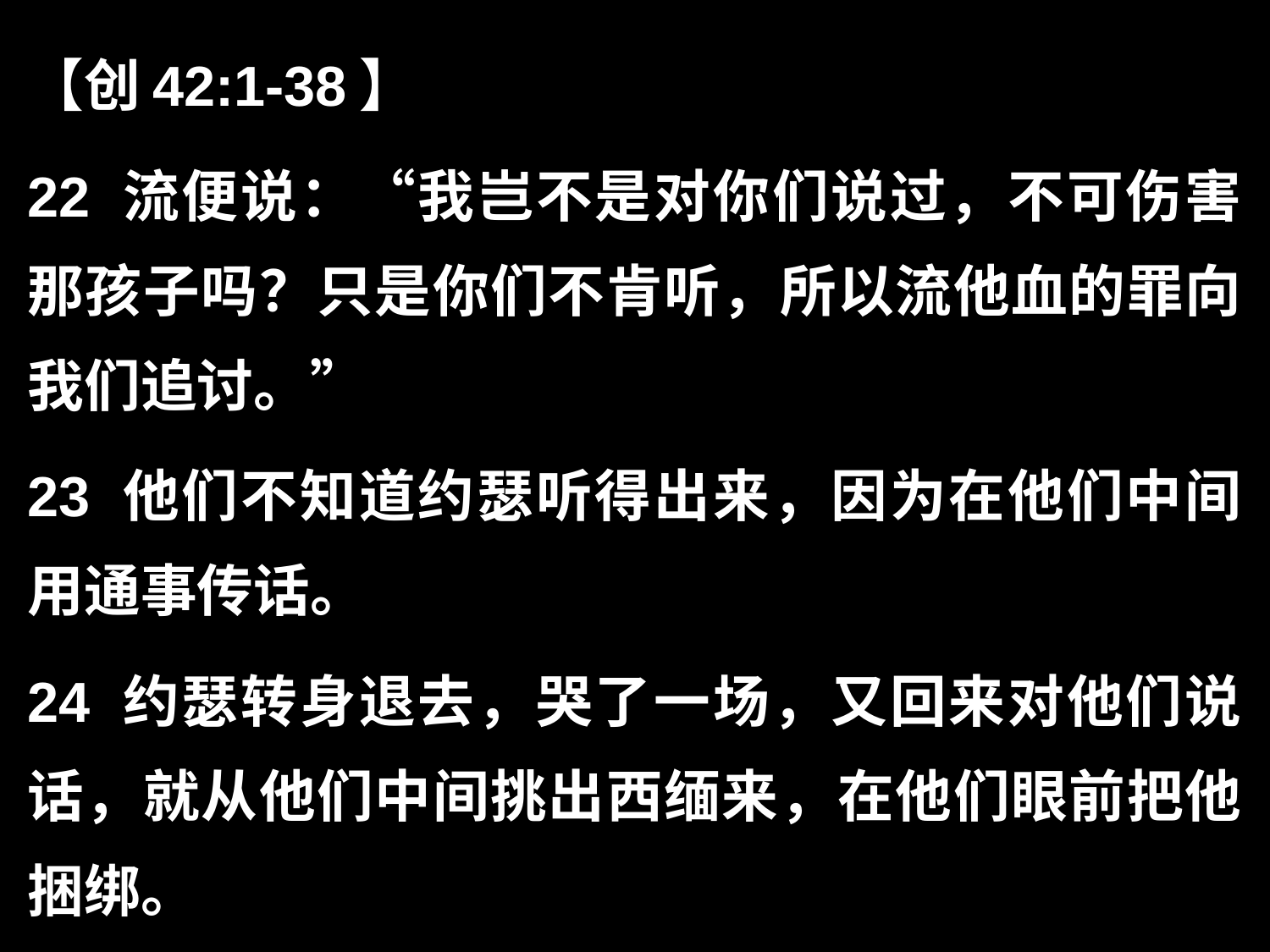

【创42:1-38】
22 流便说：“我岂不是对你们说过，不可伤害那孩子吗？只是你们不肯听，所以流他血的罪向我们追讨。”
23 他们不知道约瑟听得出来，因为在他们中间用通事传话。
24 约瑟转身退去，哭了一场，又回来对他们说话，就从他们中间挑出西缅来，在他们眼前把他捆绑。